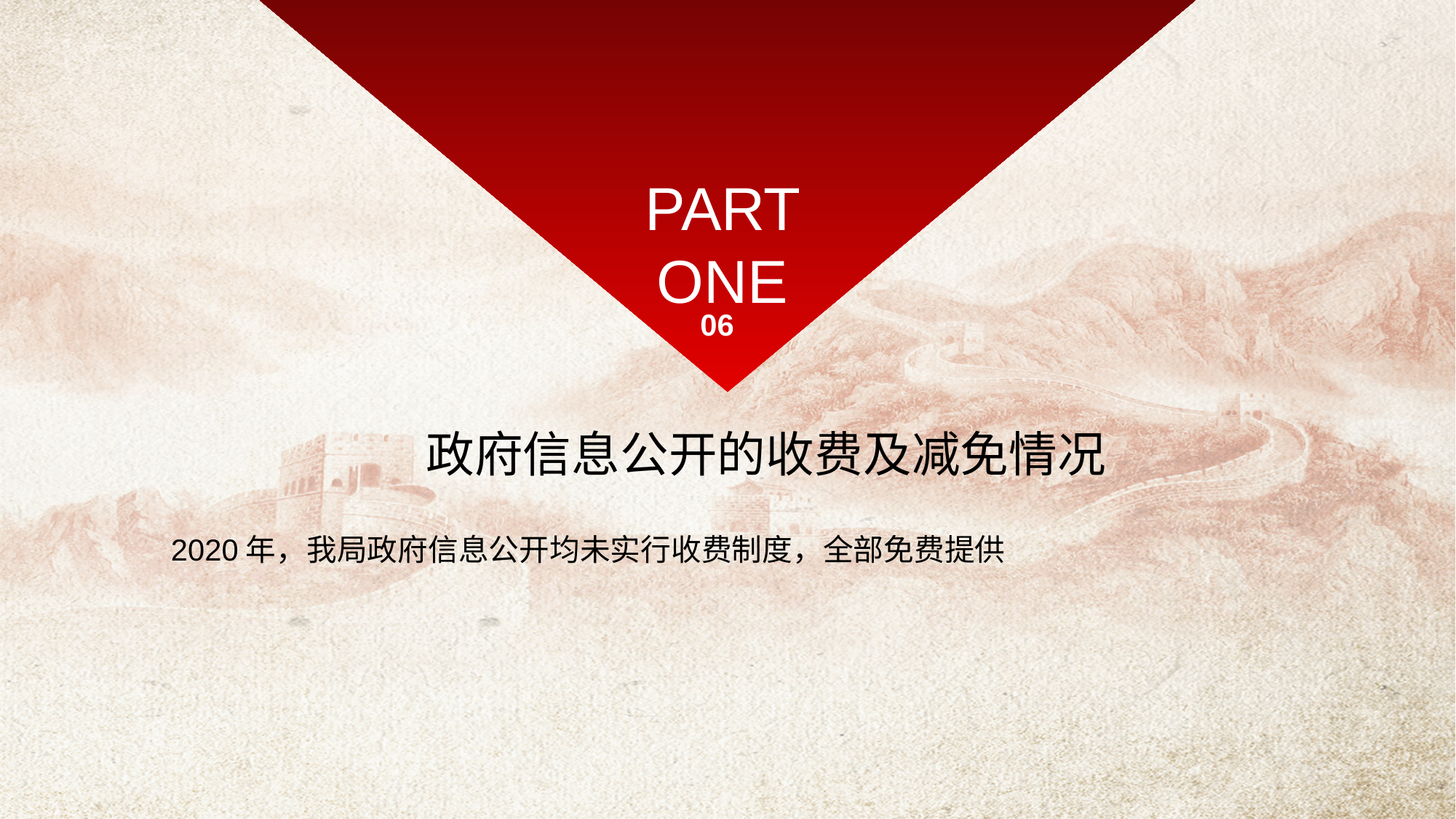

#
PART ONE

06
政府信息公开的收费及减免情况
     2020年，我局政府信息公开均未实行收费制度，全部免费提供